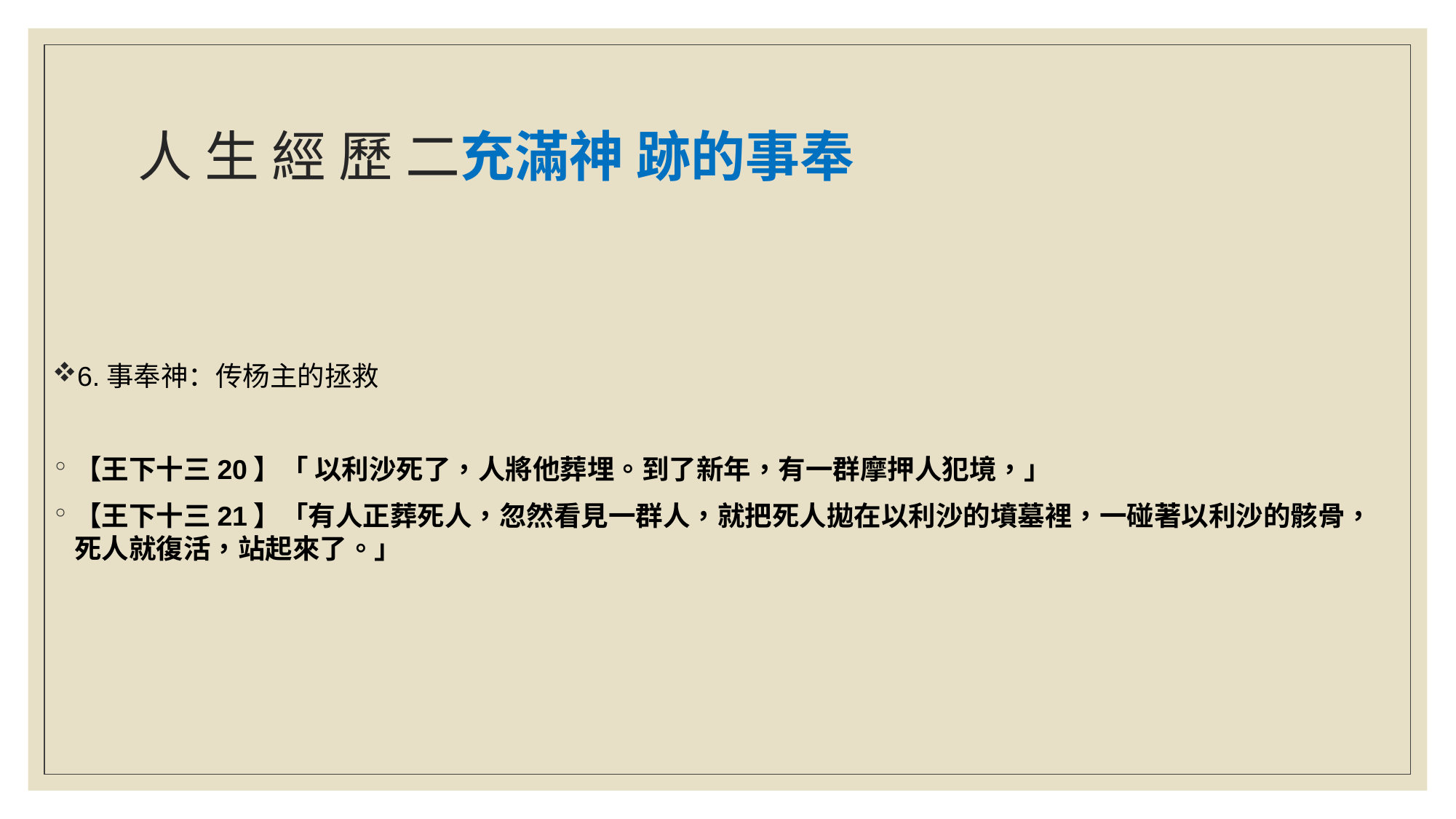

# 人 生 經 歷 二充滿神 跡的事奉
6.事奉神：传杨主的拯救

【王下十三20】「 以利沙死了，人將他葬埋。到了新年，有一群摩押人犯境，」
【王下十三21】「有人正葬死人，忽然看見一群人，就把死人拋在以利沙的墳墓裡，一碰著以利沙的骸骨，死人就復活，站起來了。」